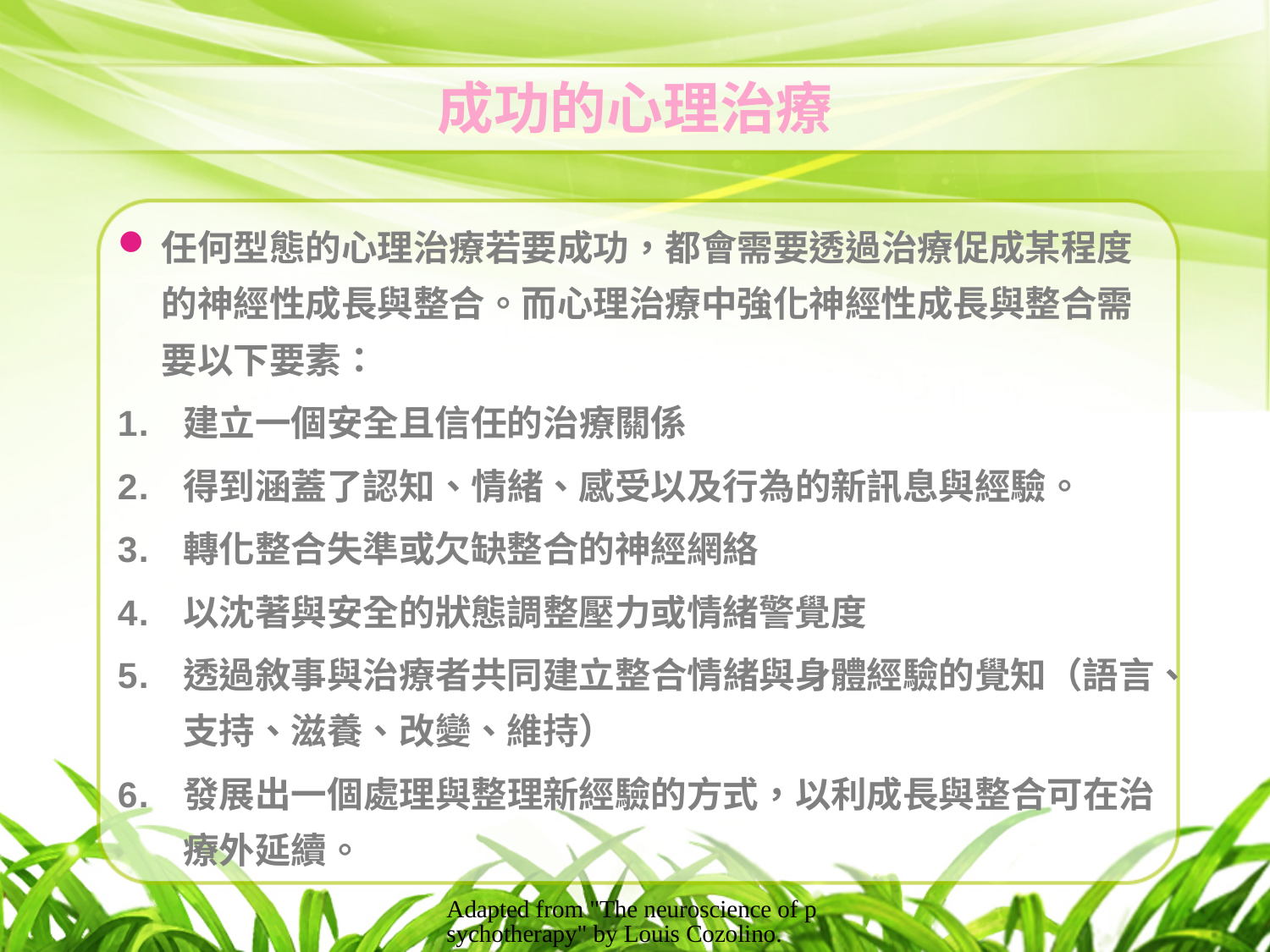

# 成功的心理治療
任何型態的心理治療若要成功，都會需要透過治療促成某程度的神經性成長與整合。而心理治療中強化神經性成長與整合需要以下要素：
建立一個安全且信任的治療關係
得到涵蓋了認知、情緒、感受以及行為的新訊息與經驗。
轉化整合失準或欠缺整合的神經網絡
以沈著與安全的狀態調整壓力或情緒警覺度
透過敘事與治療者共同建立整合情緒與身體經驗的覺知（語言、支持、滋養、改變、維持）
發展出一個處理與整理新經驗的方式，以利成長與整合可在治療外延續。

Adapted from "The neuroscience of psychotherapy" by Louis Cozolino.